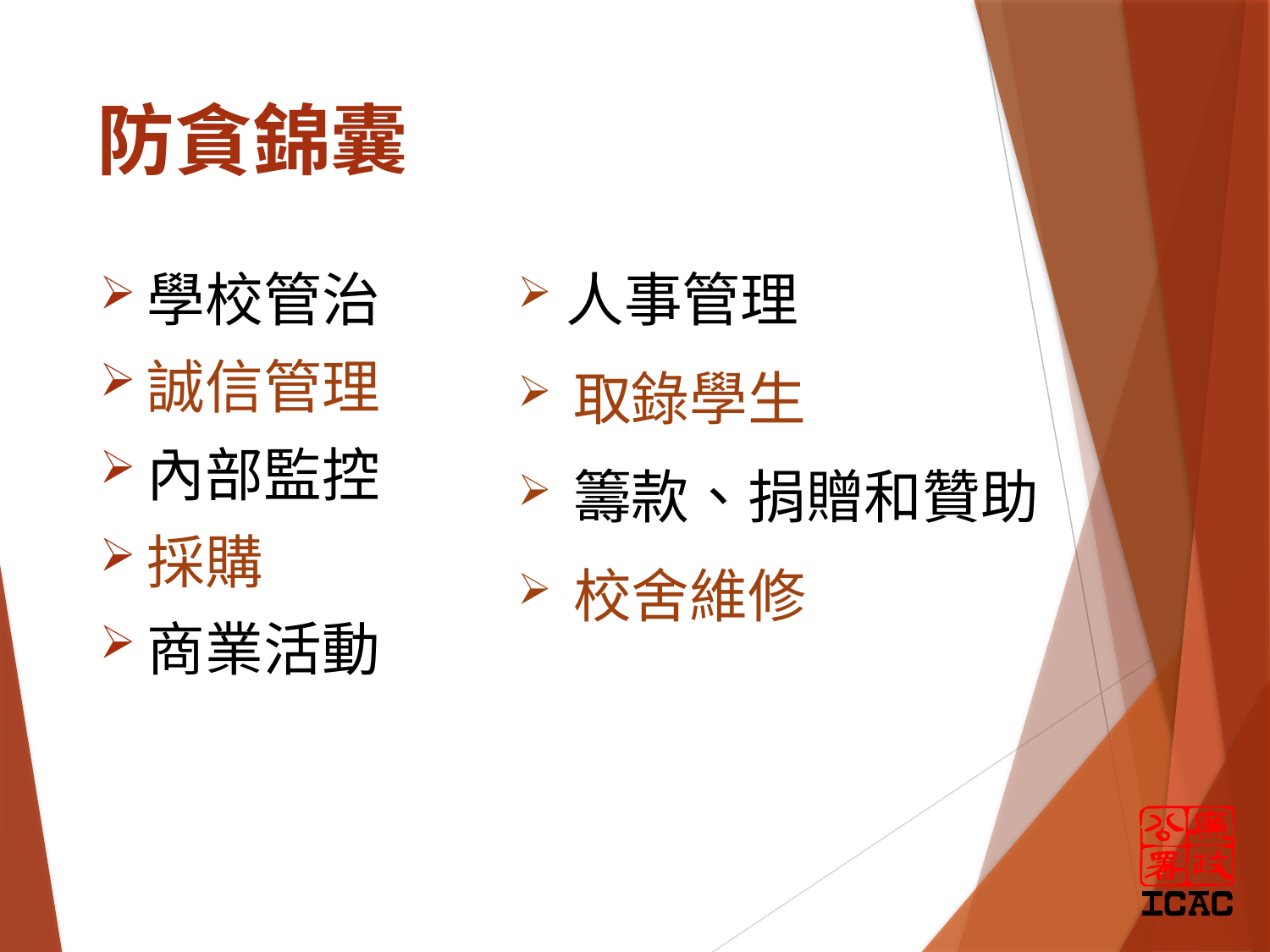

防貪錦囊
學校管治
誠信管理
內部監控
採購
商業活動
人事管理
取錄學生
籌款、捐贈和贊助
校舍維修